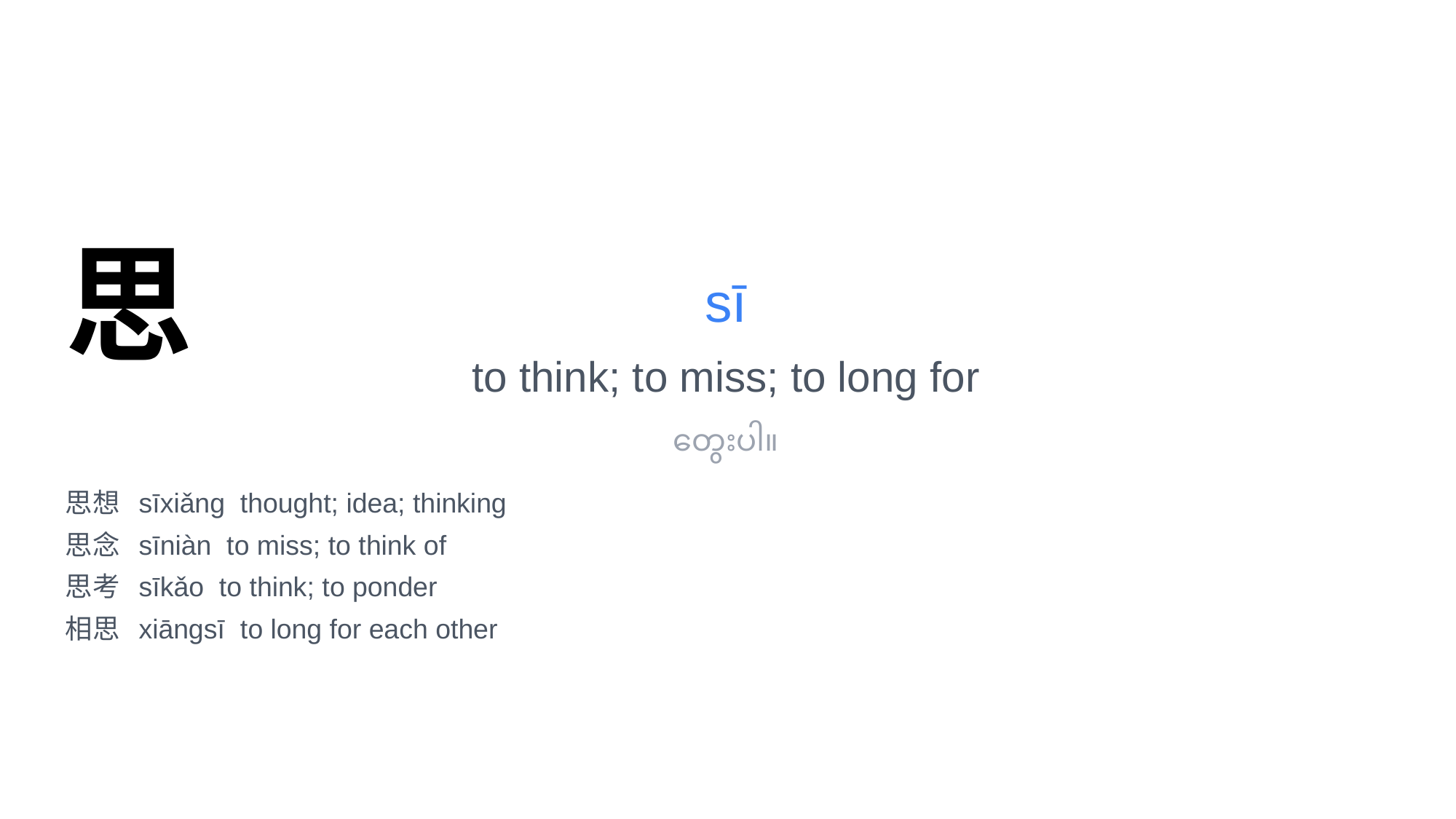

思
sī
to think; to miss; to long for
တွေးပါ။
思想  sīxiǎng  thought; idea; thinking
思念  sīniàn  to miss; to think of
思考  sīkǎo  to think; to ponder
相思  xiāngsī  to long for each other